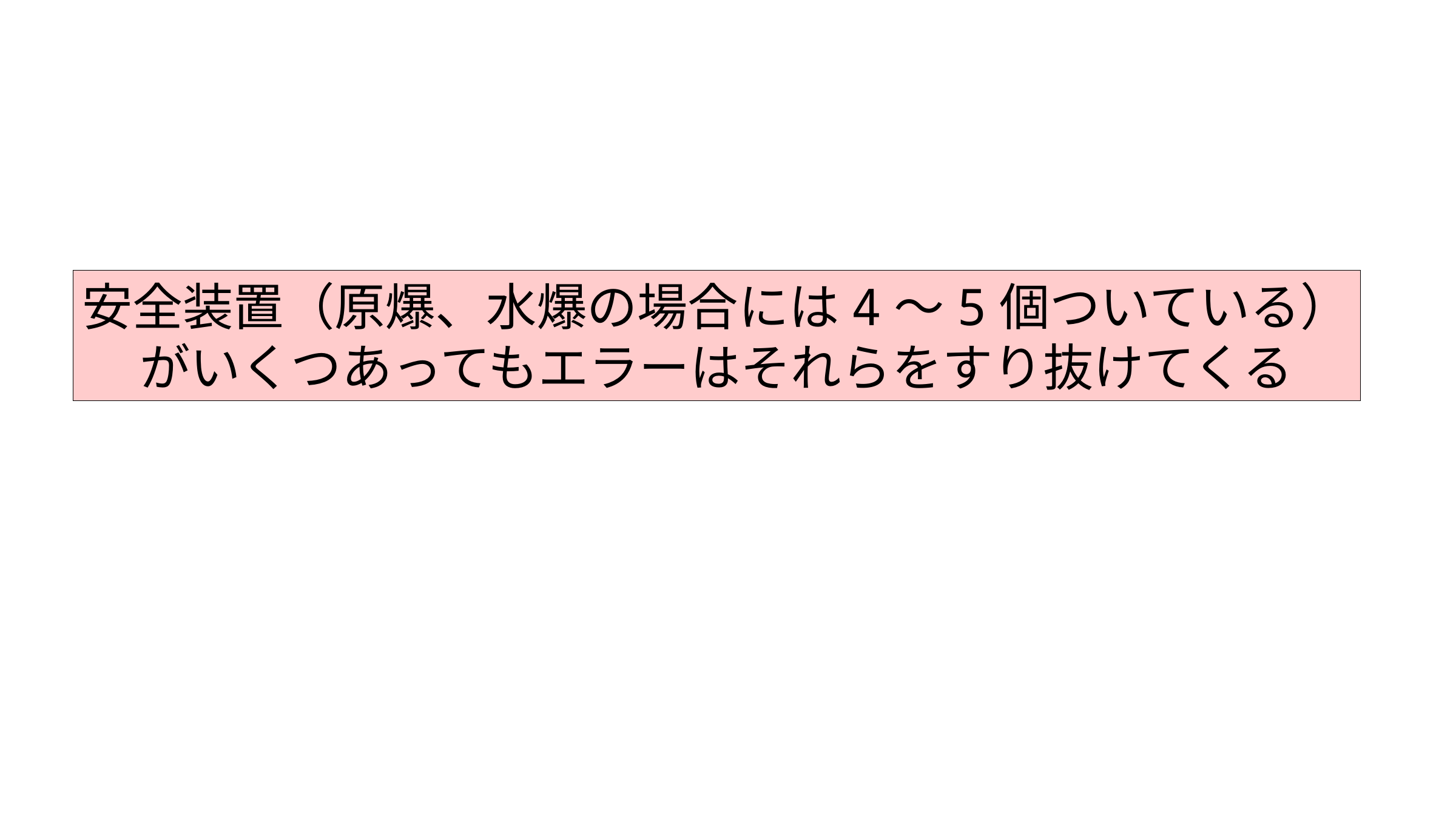

安全装置（原爆、水爆の場合には4～5個ついている）
がいくつあってもエラーはそれらをすり抜けてくる